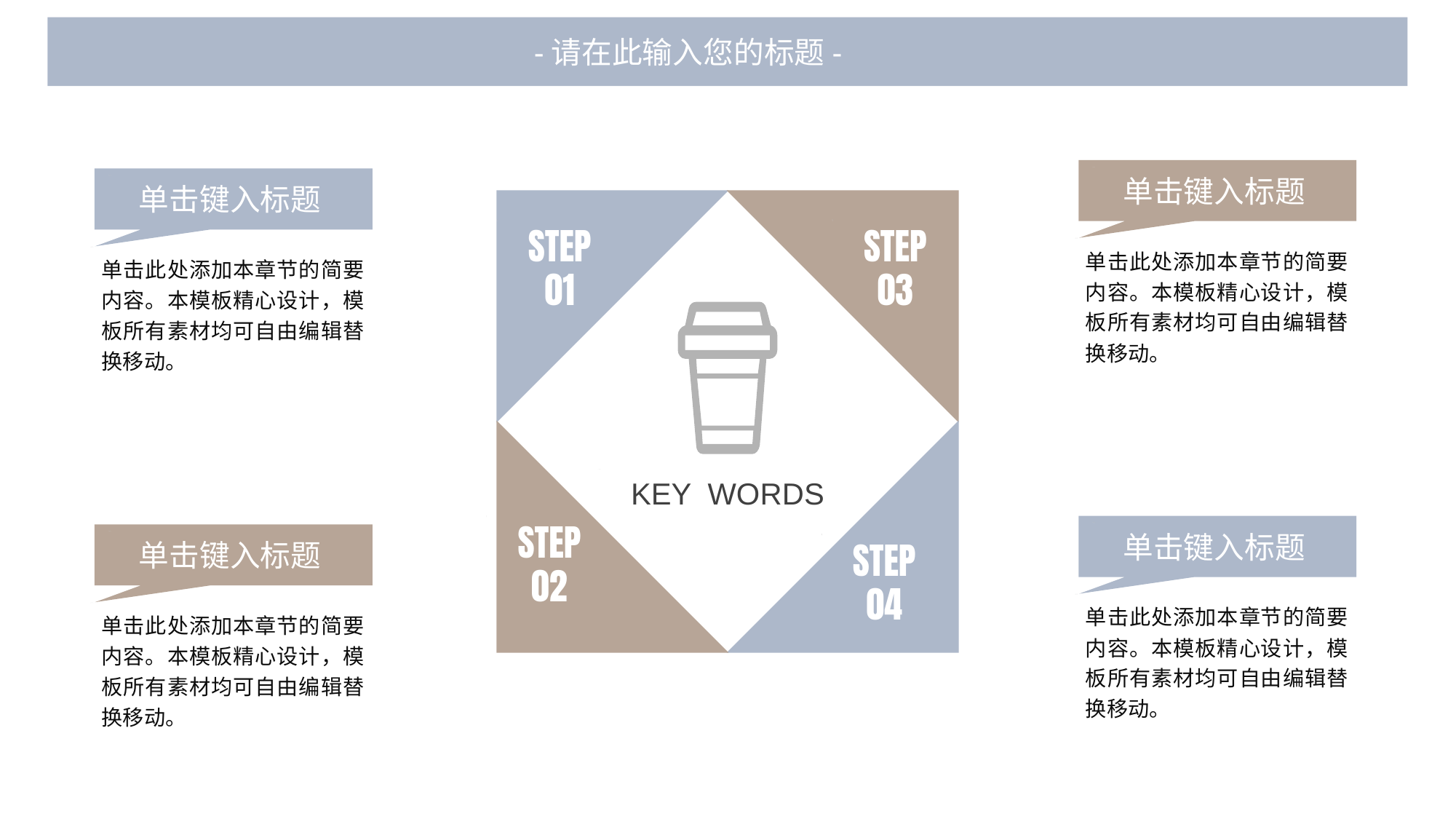

-请在此输入您的标题-

单击键入标题

单击键入标题

STEP
01
STEP
03
单击此处添加本章节的简要内容。本模板精心设计，模板所有素材均可自由编辑替换移动。
单击此处添加本章节的简要内容。本模板精心设计，模板所有素材均可自由编辑替换移动。

KEY  WORDS
STEP
02

单击键入标题

单击键入标题
STEP
04
单击此处添加本章节的简要内容。本模板精心设计，模板所有素材均可自由编辑替换移动。
单击此处添加本章节的简要内容。本模板精心设计，模板所有素材均可自由编辑替换移动。